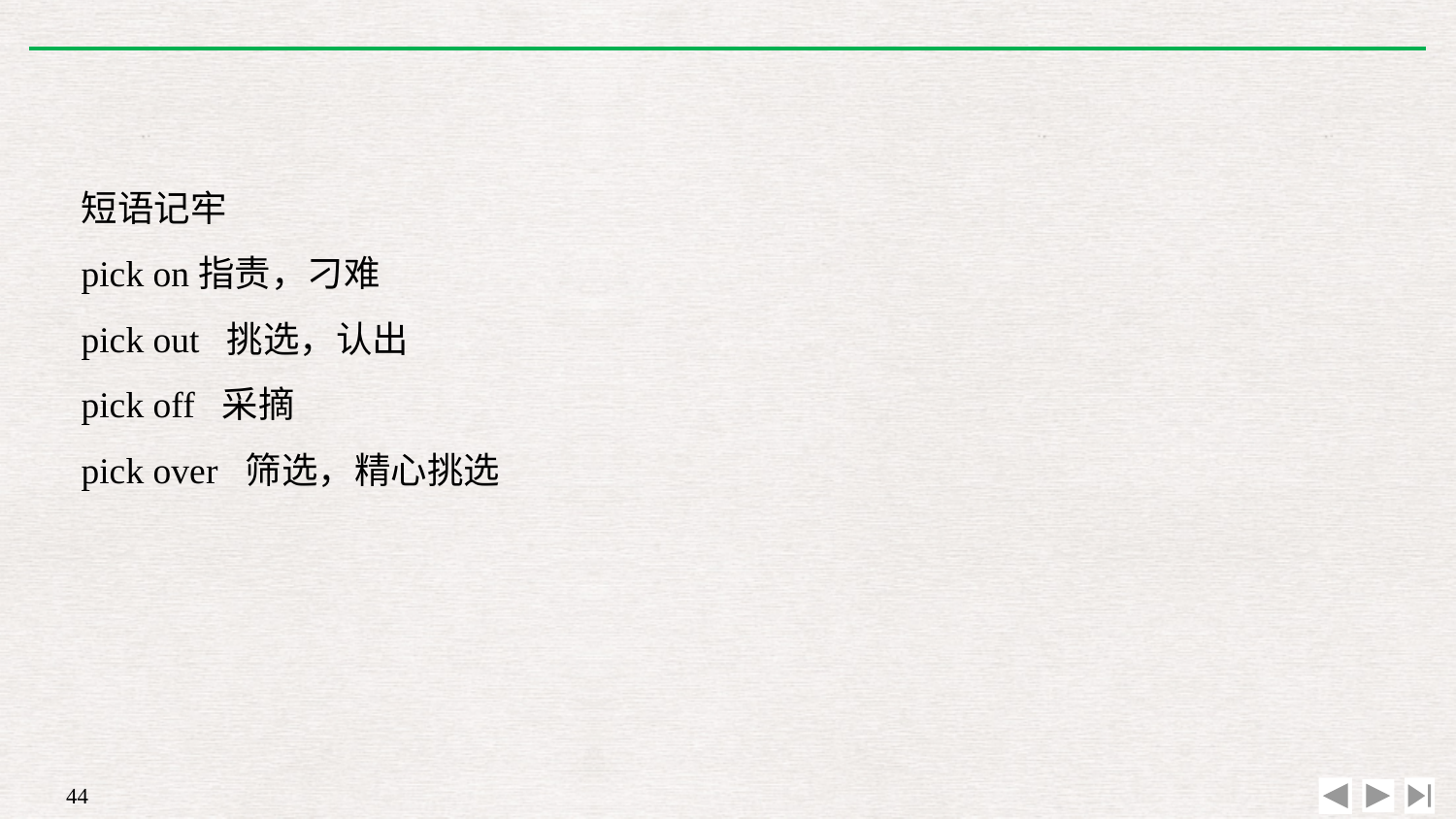

短语记牢
pick on指责，刁难
pick out  挑选，认出
pick off  采摘
pick over  筛选，精心挑选